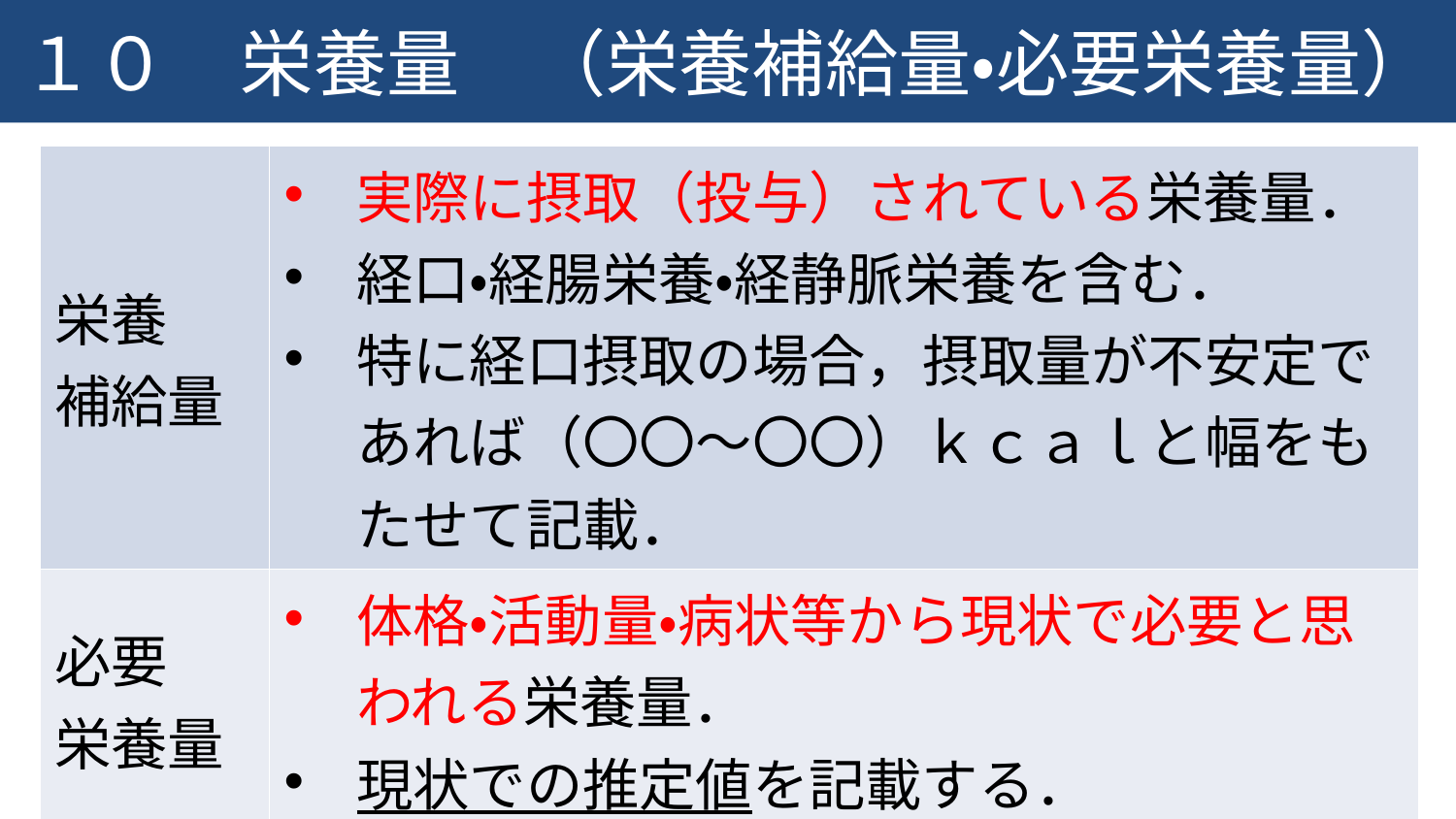

# １０　栄養量　（栄養補給量・必要栄養量）
| 栄養　補給量 | 実際に摂取（投与）されている栄養量． 経口・経腸栄養・経静脈栄養を含む． 特に経口摂取の場合，摂取量が不安定であれば（〇〇～〇〇）ｋｃａｌと幅をもたせて記載． |
| --- | --- |
| 必要　栄養量 | 体格・活動量・病状等から現状で必要と思われる栄養量． 現状での推定値を記載する． |